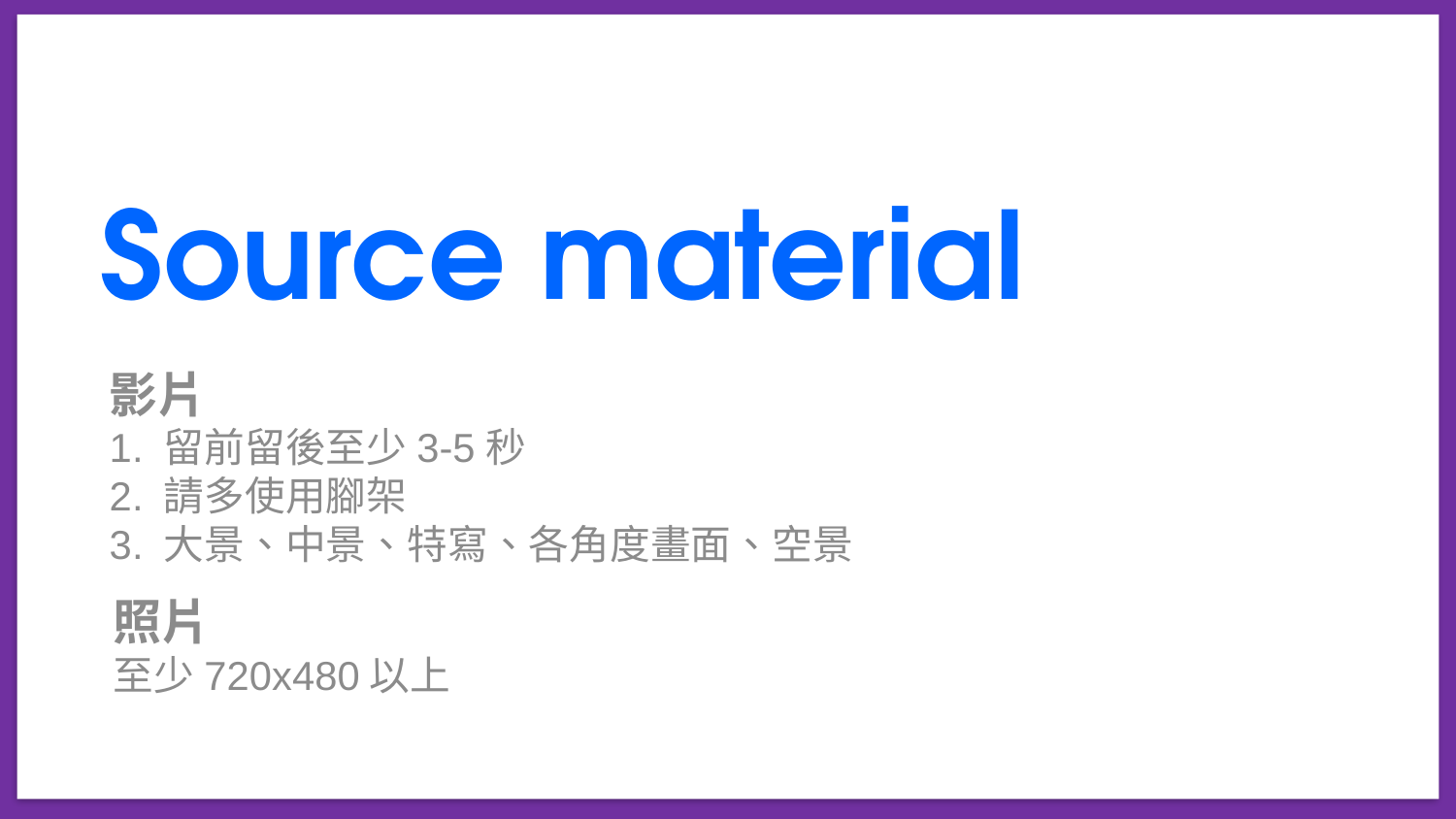

Source material
影片
1. 留前留後至少3-5秒
2. 請多使用腳架
3. 大景、中景、特寫、各角度畫面、空景
照片
至少720x480以上